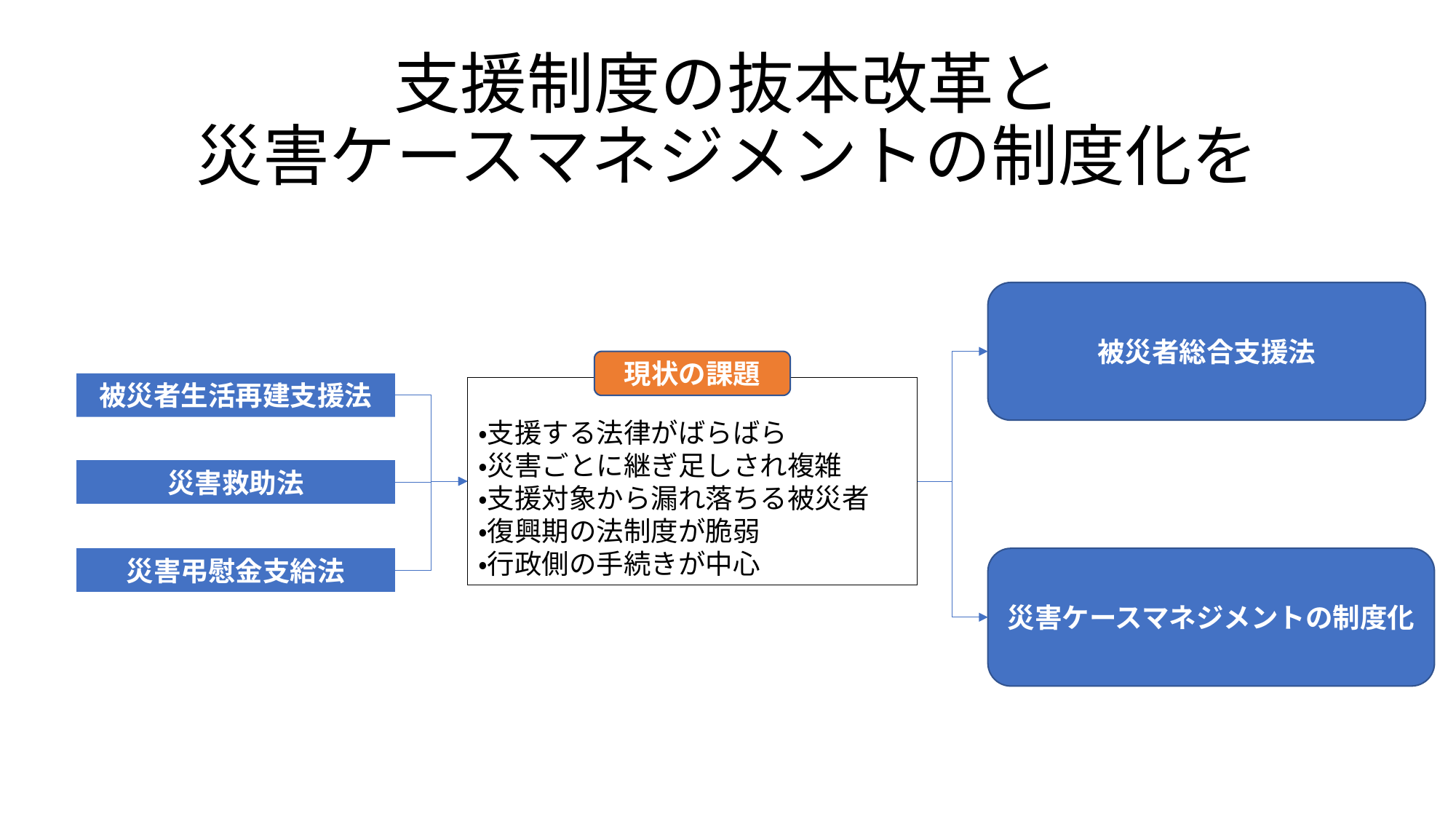

# 支援制度の抜本改革と 災害ケースマネジメントの制度化を
被災者総合支援法
現状の課題
被災者生活再建支援法

・支援する法律がばらばら
・災害ごとに継ぎ足しされ複雑
・支援対象から漏れ落ちる被災者
・復興期の法制度が脆弱
・行政側の手続きが中心
災害救助法
災害弔慰金支給法
災害ケースマネジメントの制度化